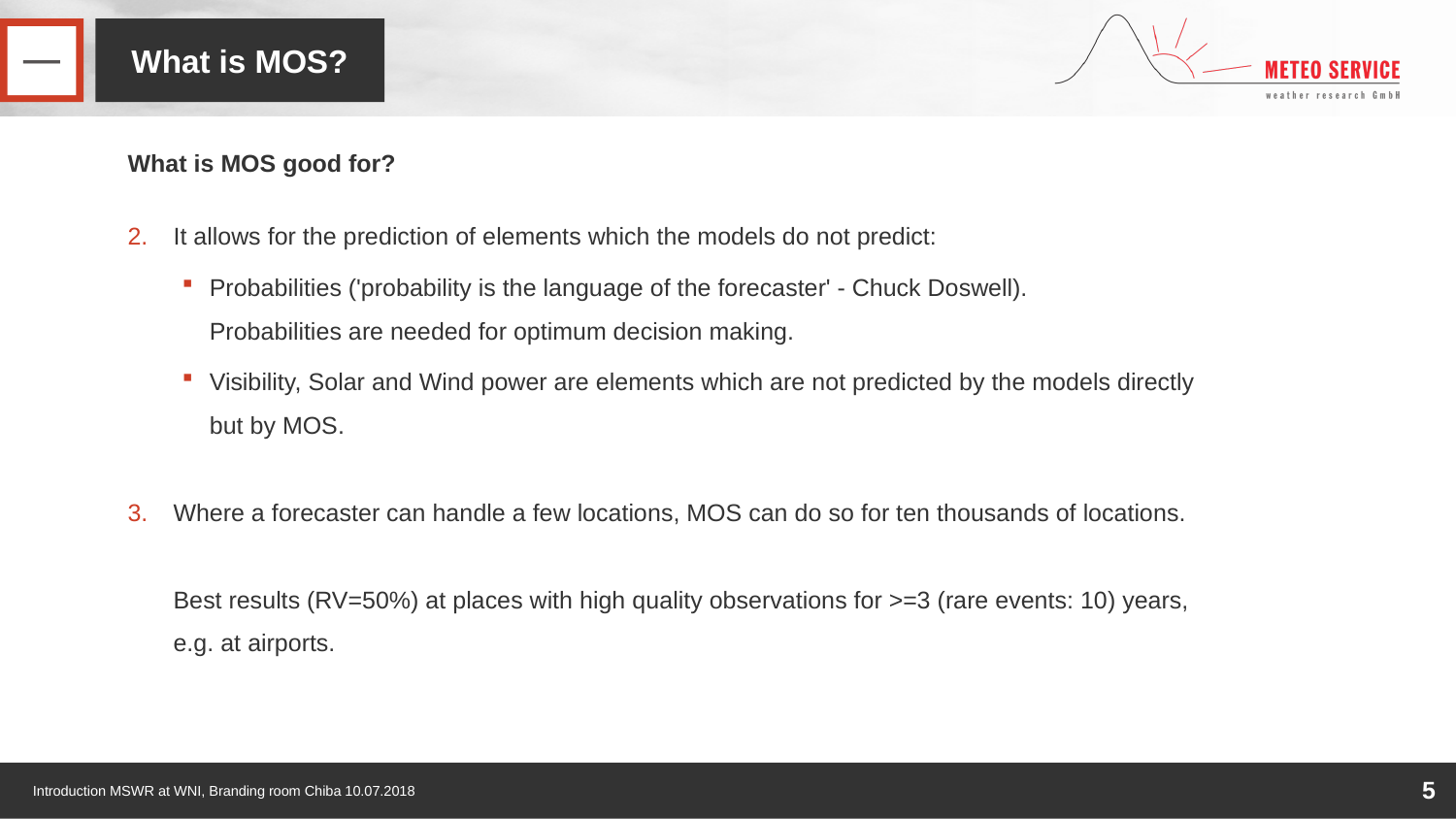

What is MOS?
一
What is MOS good for?

It allows for the prediction of elements which the models do not predict:
Probabilities ('probability is the language of the forecaster' - Chuck Doswell).
Probabilities are needed for optimum decision making.
Visibility, Solar and Wind power are elements which are not predicted by the models directly
but by MOS.
Where a forecaster can handle a few locations, MOS can do so for ten thousands of locations.
Best results (RV=50%) at places with high quality observations for >=3 (rare events: 10) years,
e.g. at airports.